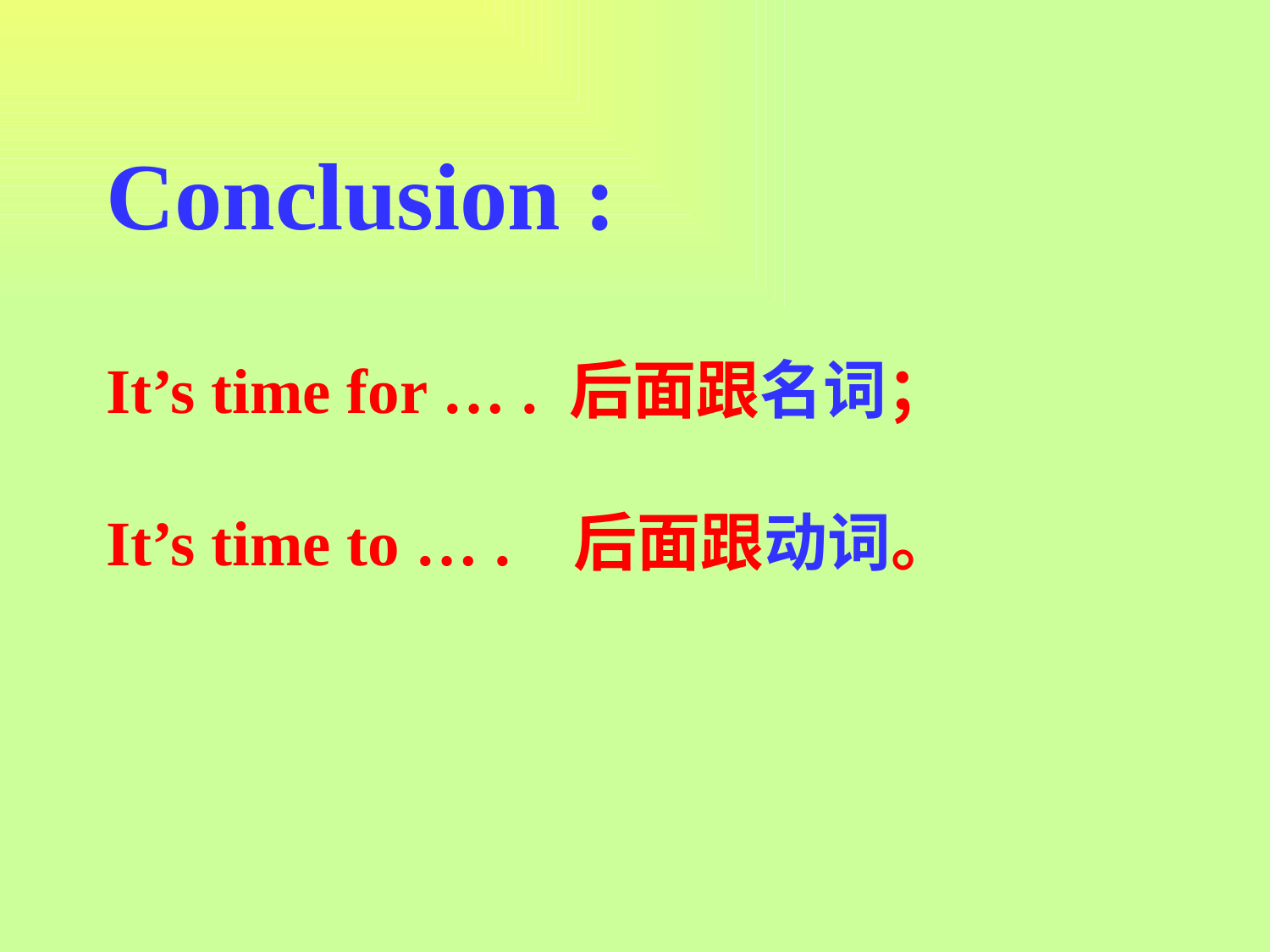

Conclusion :

It’s time for … . 后面跟名词；

It’s time to … .   后面跟动词。